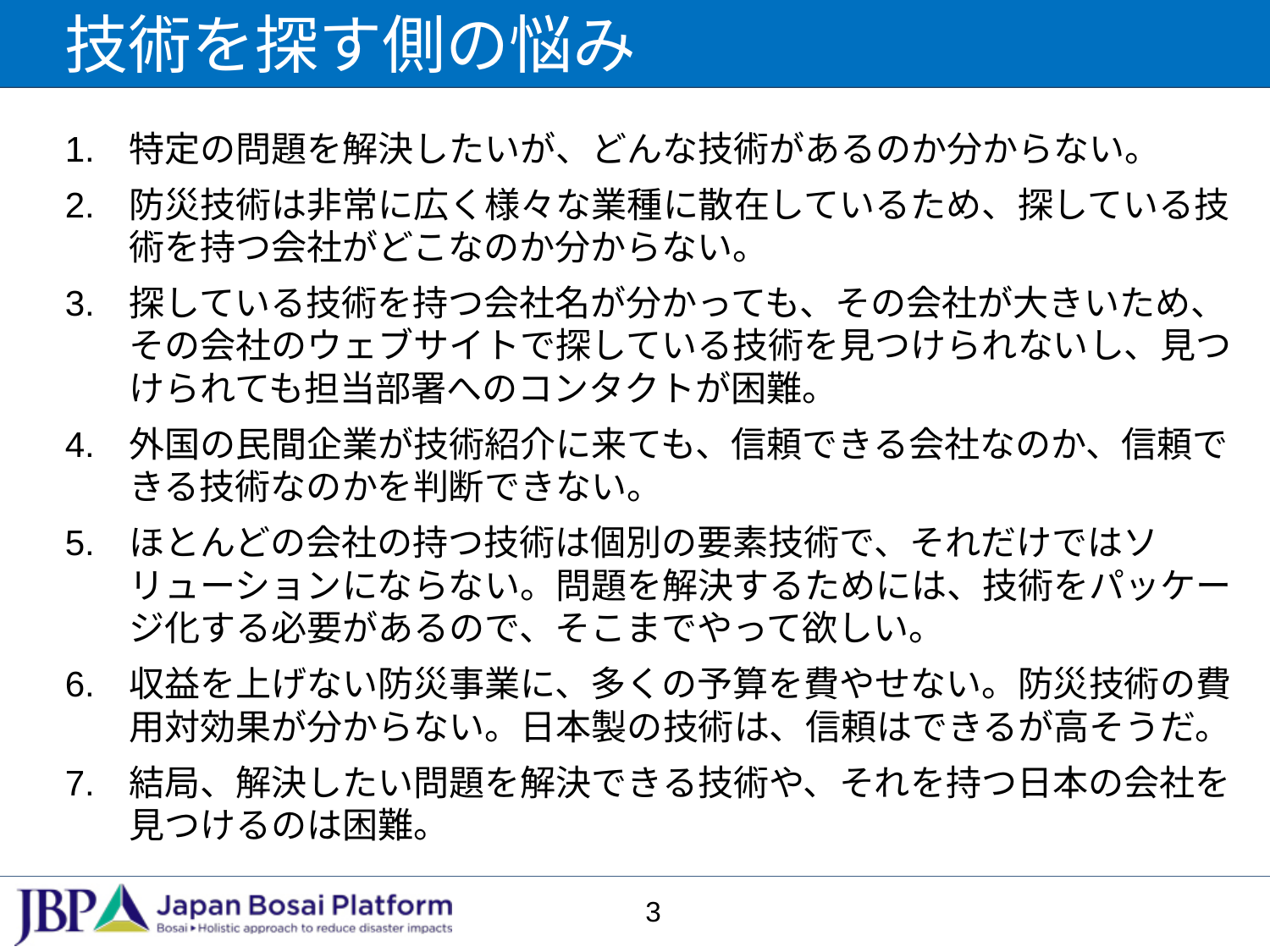

# 技術を探す側の悩み
特定の問題を解決したいが、どんな技術があるのか分からない。
防災技術は非常に広く様々な業種に散在しているため、探している技術を持つ会社がどこなのか分からない。
探している技術を持つ会社名が分かっても、その会社が大きいため、その会社のウェブサイトで探している技術を見つけられないし、見つけられても担当部署へのコンタクトが困難。
外国の民間企業が技術紹介に来ても、信頼できる会社なのか、信頼できる技術なのかを判断できない。
ほとんどの会社の持つ技術は個別の要素技術で、それだけではソリューションにならない。問題を解決するためには、技術をパッケージ化する必要があるので、そこまでやって欲しい。
収益を上げない防災事業に、多くの予算を費やせない。防災技術の費用対効果が分からない。日本製の技術は、信頼はできるが高そうだ。
結局、解決したい問題を解決できる技術や、それを持つ日本の会社を見つけるのは困難。

3